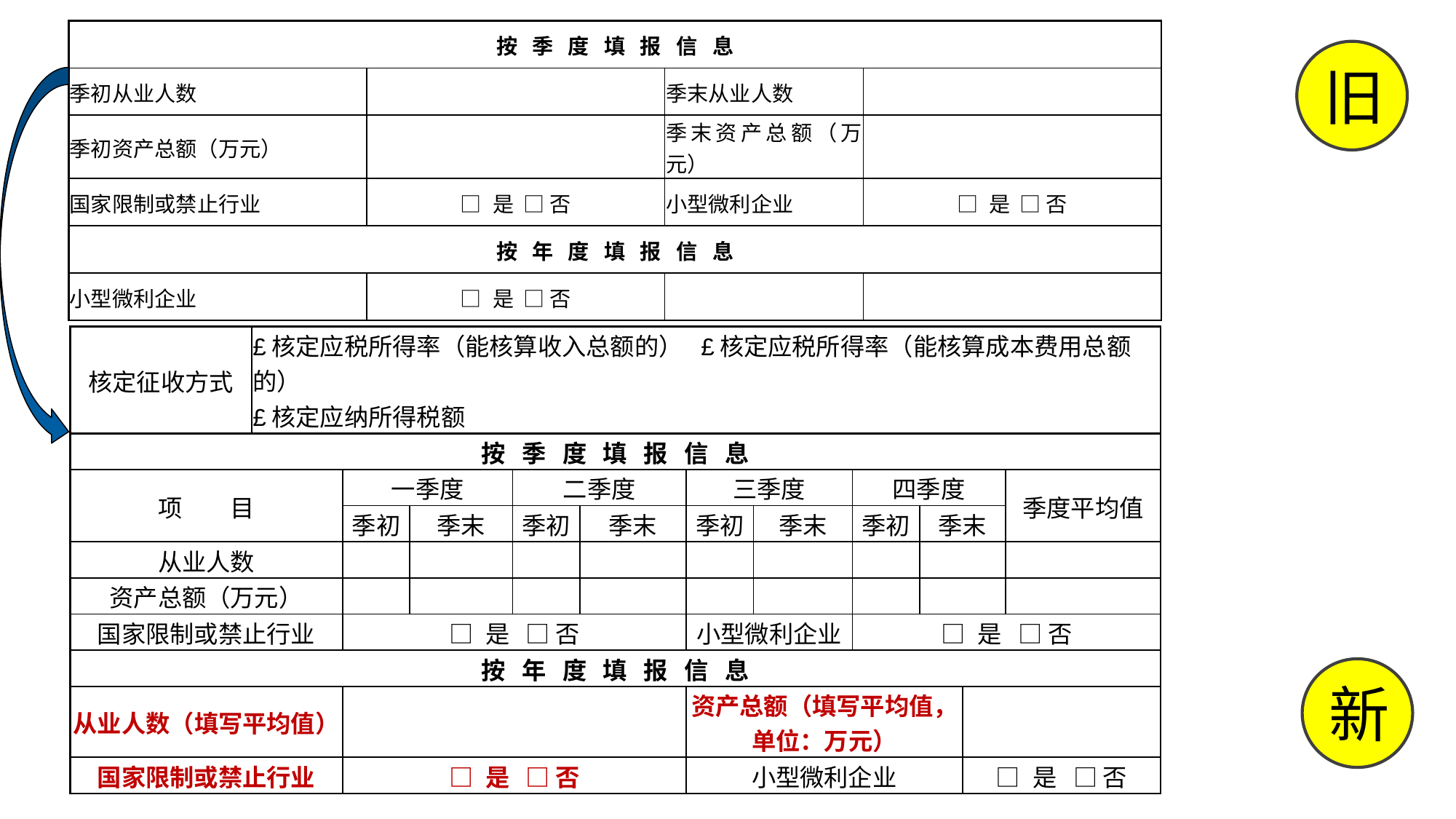

| 按 季 度 填 报 信 息 |  |  |  |
| --- | --- | --- | --- |
| 季初从业人数 |  | 季末从业人数 |  |
| 季初资产总额（万元） |  | 季末资产总额（万元） |  |
| 国家限制或禁止行业 | □ 是 □ 否 | 小型微利企业 | □ 是 □ 否 |
| 按 年 度 填 报 信 息 |  |  |  |
| 小型微利企业 | □ 是 □ 否 |  |  |
旧

| 核定征收方式 | £核定应税所得率（能核算收入总额的） £核定应税所得率（能核算成本费用总额的） |  |  |  |  |  |  |  |  |  |  |
| --- | --- | --- | --- | --- | --- | --- | --- | --- | --- | --- | --- |
|  | £核定应纳所得税额 |  |  |  |  |  |  |  |  |  |  |
| 按 季 度 填 报 信 息 |  |  |  |  |  |  |  |  |  |  |  |
| 项　　目 |  | 一季度 |  | 二季度 |  | 三季度 |  | 四季度 |  |  | 季度平均值 |
|  |  | 季初 | 季末 | 季初 | 季末 | 季初 | 季末 | 季初 | 季末 |  |  |
| 从业人数 |  |  |  |  |  |  |  |  |  |  |  |
| 资产总额（万元） |  |  |  |  |  |  |  |  |  |  |  |
| 国家限制或禁止行业 |  | □ 是 □ 否 |  |  |  | 小型微利企业 |  | □ 是 □ 否 |  |  |  |
| 按 年 度 填 报 信 息 |  |  |  |  |  |  |  |  |  |  |  |
| 从业人数（填写平均值） |  |  |  |  |  | 资产总额（填写平均值，单位：万元） |  |  |  |  |  |
| 国家限制或禁止行业 |  | □ 是 □ 否 |  |  |  | 小型微利企业 |  |  |  | □ 是 □ 否 |  |
新